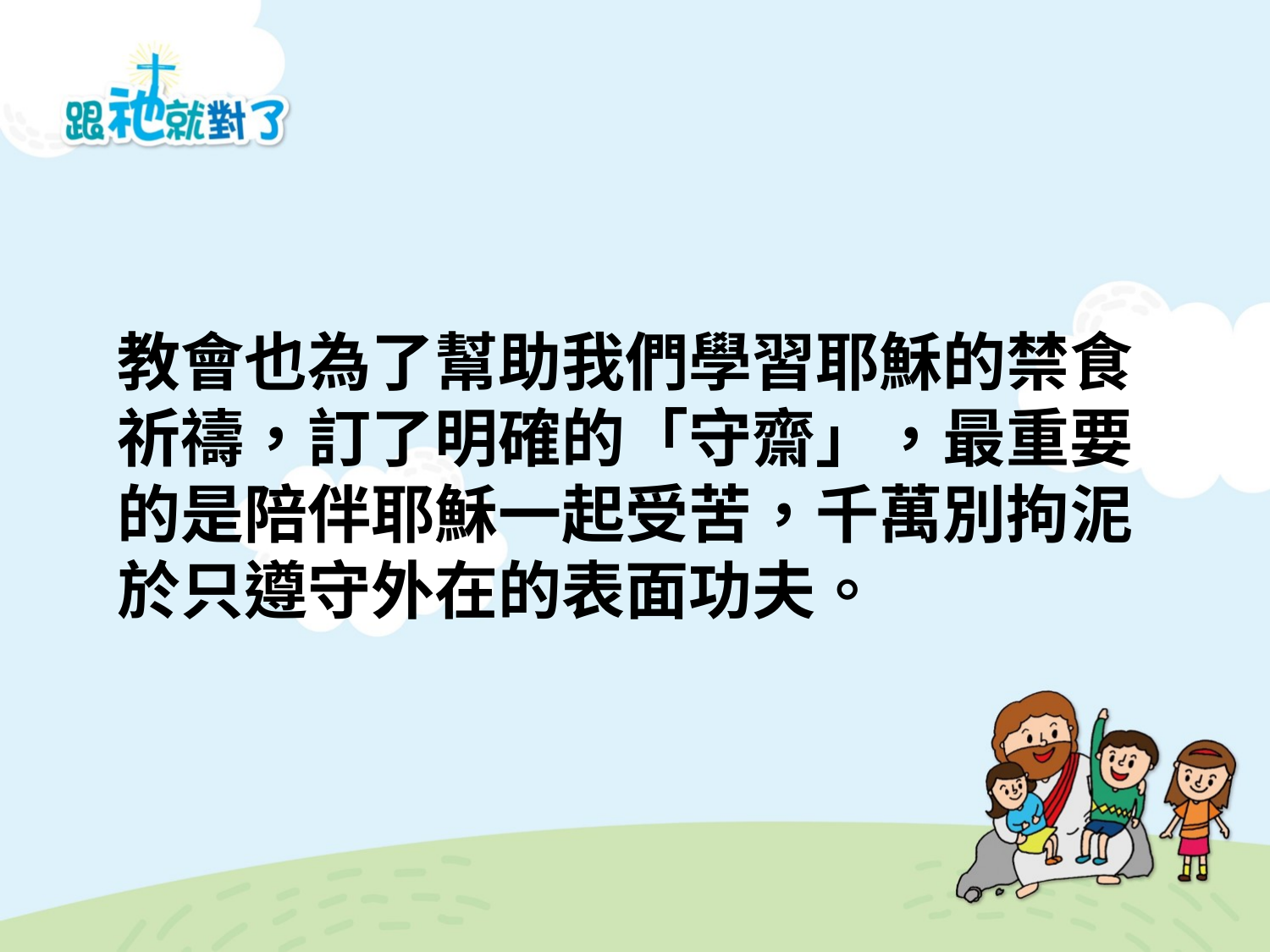

教會也為了幫助我們學習耶穌的禁食祈禱，訂了明確的「守齋」，最重要的是陪伴耶穌一起受苦，千萬別拘泥於只遵守外在的表面功夫。